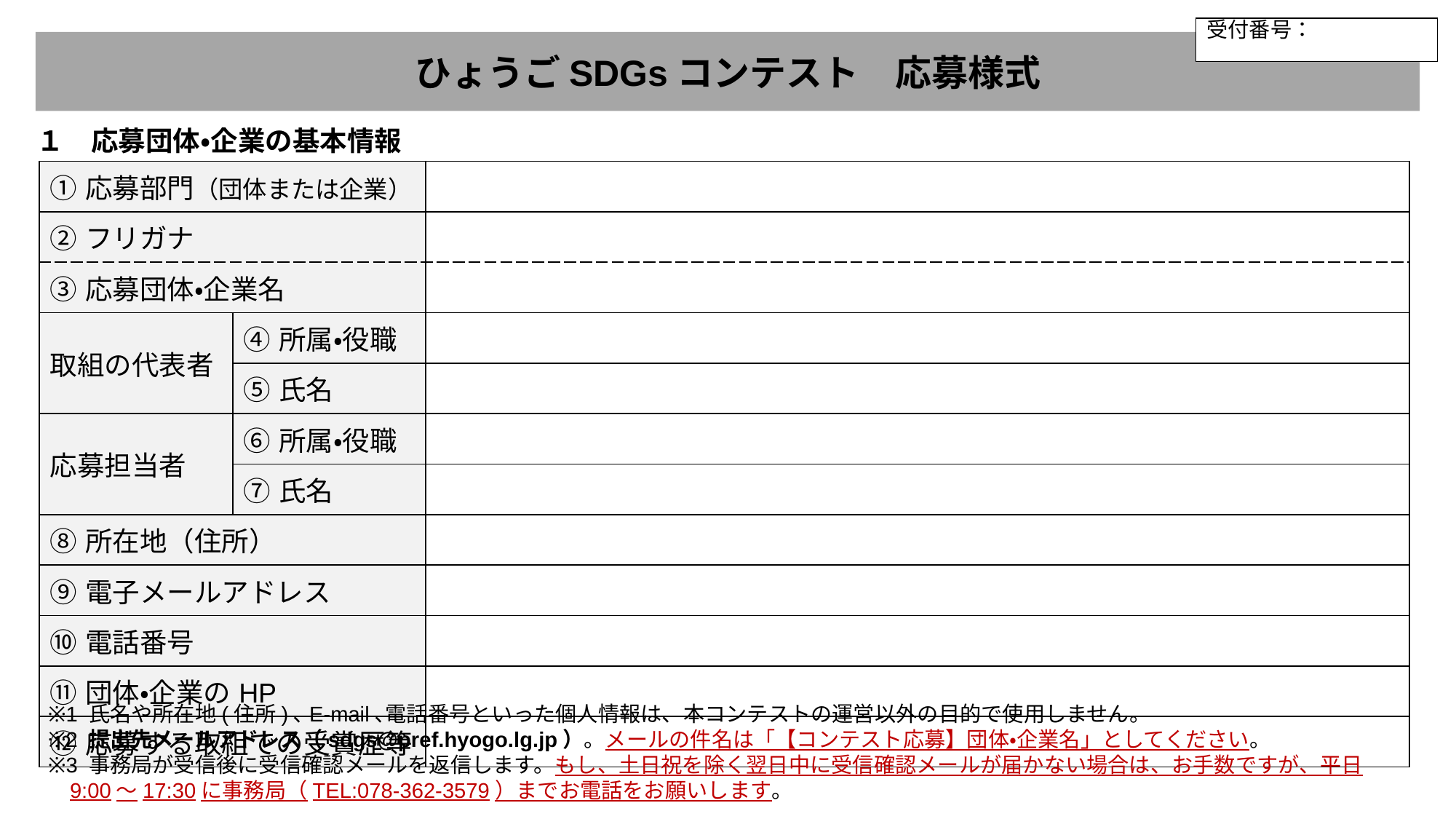

受付番号：
ひょうごSDGsコンテスト　応募様式
１　応募団体・企業の基本情報
| ①応募部門（団体または企業） |  |  |
| --- | --- | --- |
| ②フリガナ |  |  |
| ③応募団体・企業名 |  |  |
| 取組の代表者 | ④所属・役職 |  |
|  | ⑤氏名 |  |
| 応募担当者 | ⑥所属・役職 |  |
|  | ⑦氏名 |  |
| ⑧所在地（住所） |  |  |
| ⑨電子メールアドレス |  |  |
| ⑩電話番号 |  |  |
| ⑪団体・企業のHP |  |  |
| ⑫応募する取組での受賞歴等 |  |  |
※1 氏名や所在地(住所)､E-mail､電話番号といった個人情報は、本コンテストの運営以外の目的で使用しません。
※2 提出先メールアドレス（sdgs@pref.hyogo.lg.jp）。メールの件名は「【コンテスト応募】団体・企業名」としてください。
※3 事務局が受信後に受信確認メールを返信します。もし、土日祝を除く翌日中に受信確認メールが届かない場合は、お手数ですが、平日9:00～17:30に事務局（TEL:078-362-3579）までお電話をお願いします。